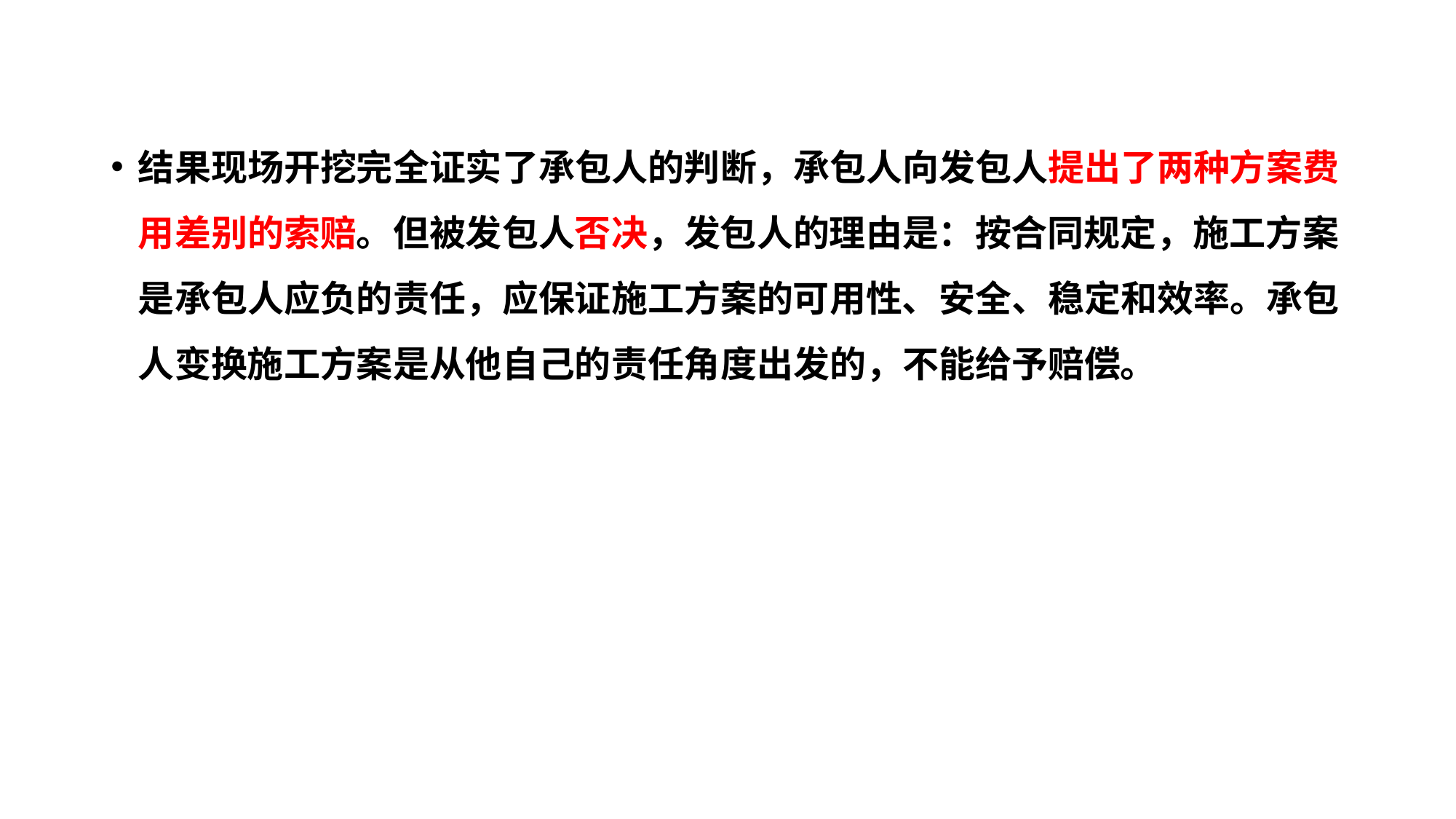

结果现场开挖完全证实了承包人的判断，承包人向发包人提出了两种方案费用差别的索赔。但被发包人否决，发包人的理由是：按合同规定，施工方案是承包人应负的责任，应保证施工方案的可用性、安全、稳定和效率。承包人变换施工方案是从他自己的责任角度出发的，不能给予赔偿。